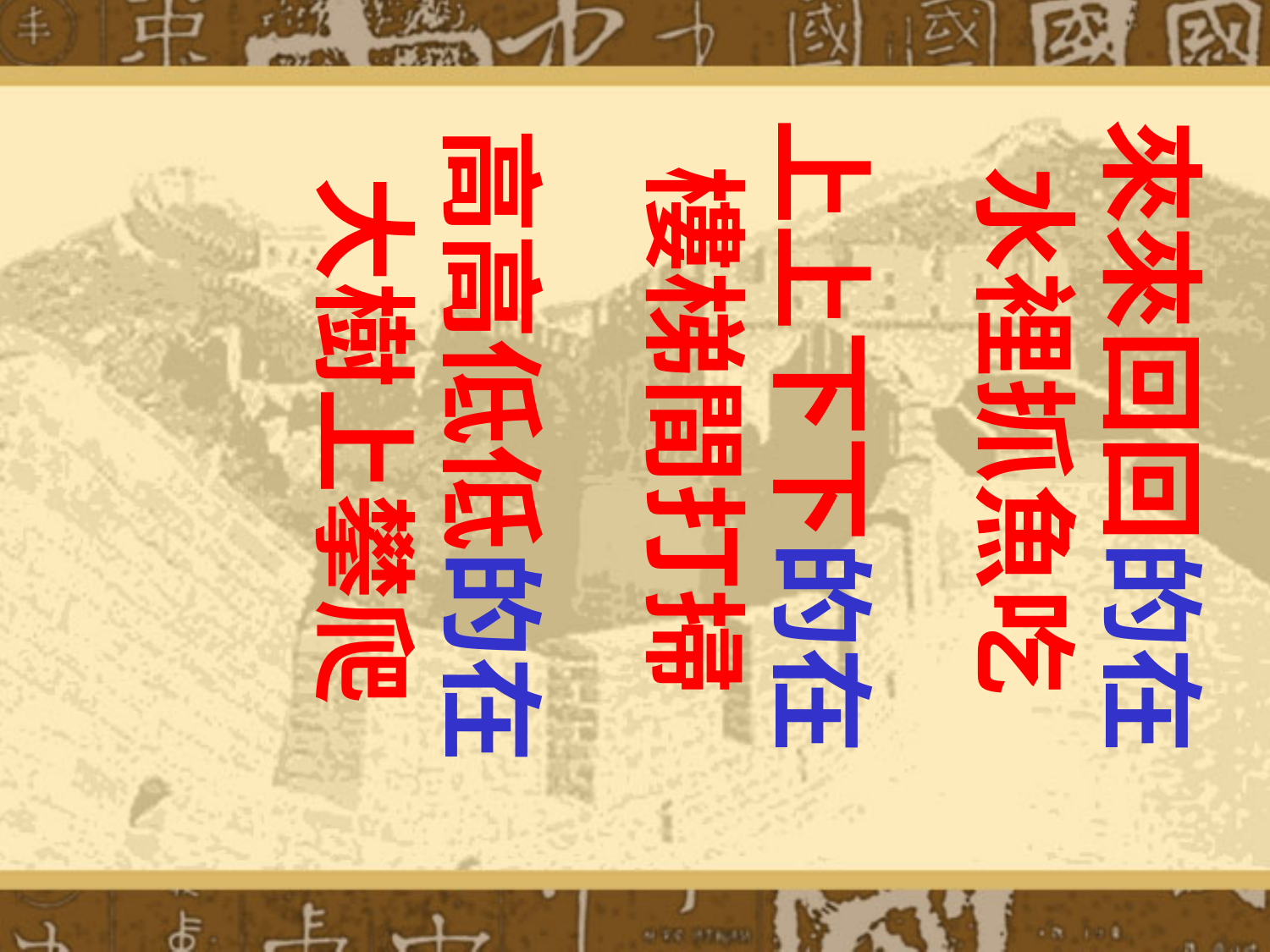

上上下下的在樓梯間打掃
來來回回的在水裡抓魚吃
高高低低的在大樹上攀爬